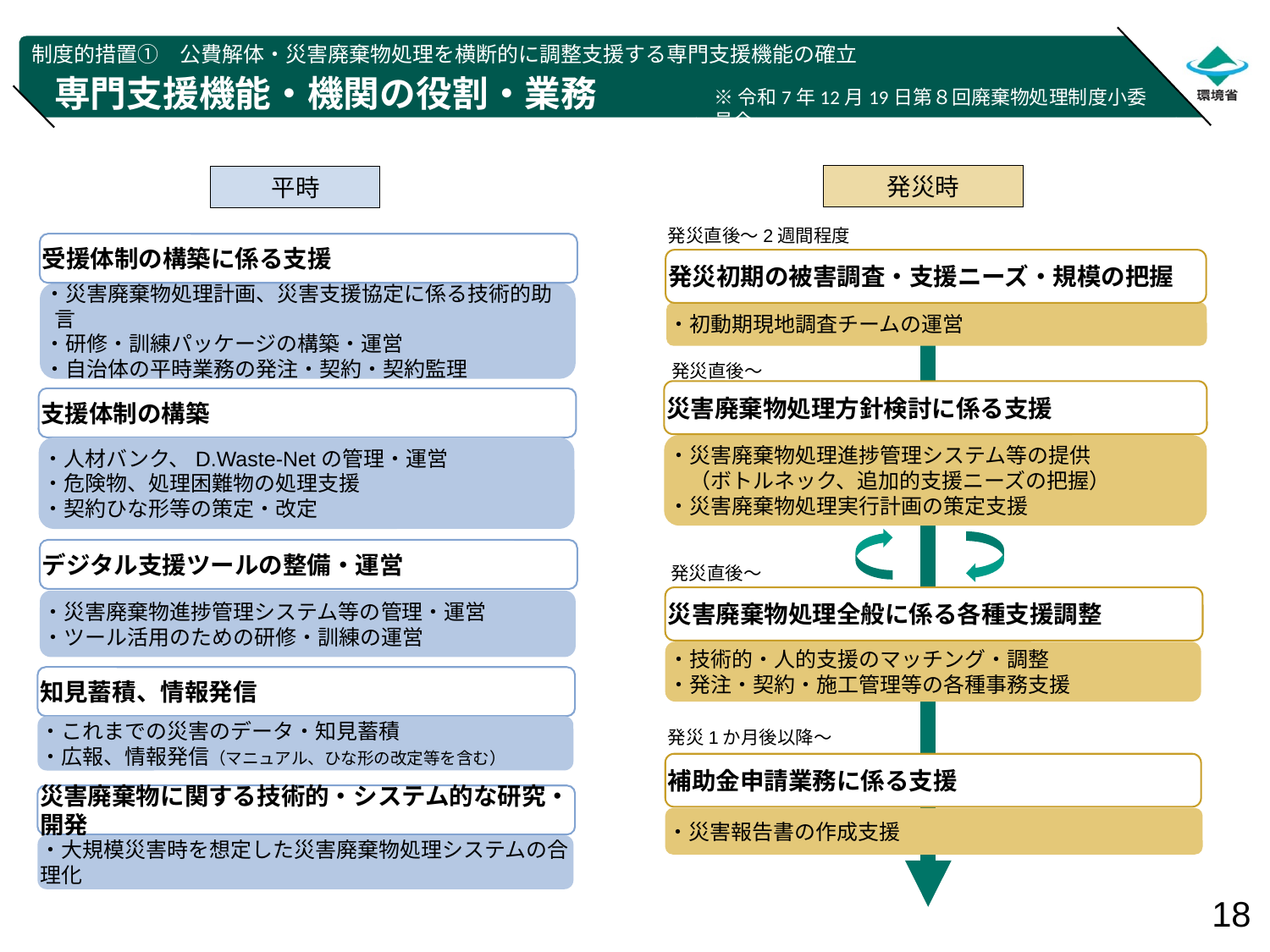

制度的措置①　公費解体・災害廃棄物処理を横断的に調整支援する専門支援機能の確立
# 専門支援機能・機関の役割・業務
※令和7年12月19日第８回廃棄物処理制度小委員会
（第３回 令和７年度災害廃棄物対策推進検討会資料から抜粋）
発災時
平時
発災直後～2週間程度
受援体制の構築に係る支援
発災初期の被害調査・支援ニーズ・規模の把握
・災害廃棄物処理計画、災害支援協定に係る技術的助言
・研修・訓練パッケージの構築・運営
・自治体の平時業務の発注・契約・契約監理
・初動期現地調査チームの運営
発災直後～
災害廃棄物処理方針検討に係る支援
支援体制の構築
・災害廃棄物処理進捗管理システム等の提供
　（ボトルネック、追加的支援ニーズの把握）
・災害廃棄物処理実行計画の策定支援
・人材バンク、D.Waste-Netの管理・運営
・危険物、処理困難物の処理支援
・契約ひな形等の策定・改定

デジタル支援ツールの整備・運営
発災直後～
災害廃棄物処理全般に係る各種支援調整
・災害廃棄物進捗管理システム等の管理・運営
・ツール活用のための研修・訓練の運営
・技術的・人的支援のマッチング・調整
・発注・契約・施工管理等の各種事務支援
知見蓄積、情報発信
・これまでの災害のデータ・知見蓄積
・広報、情報発信（マニュアル、ひな形の改定等を含む）
発災1か月後以降～
補助金申請業務に係る支援
災害廃棄物に関する技術的・システム的な研究・開発
・災害報告書の作成支援
・大規模災害時を想定した災害廃棄物処理システムの合理化